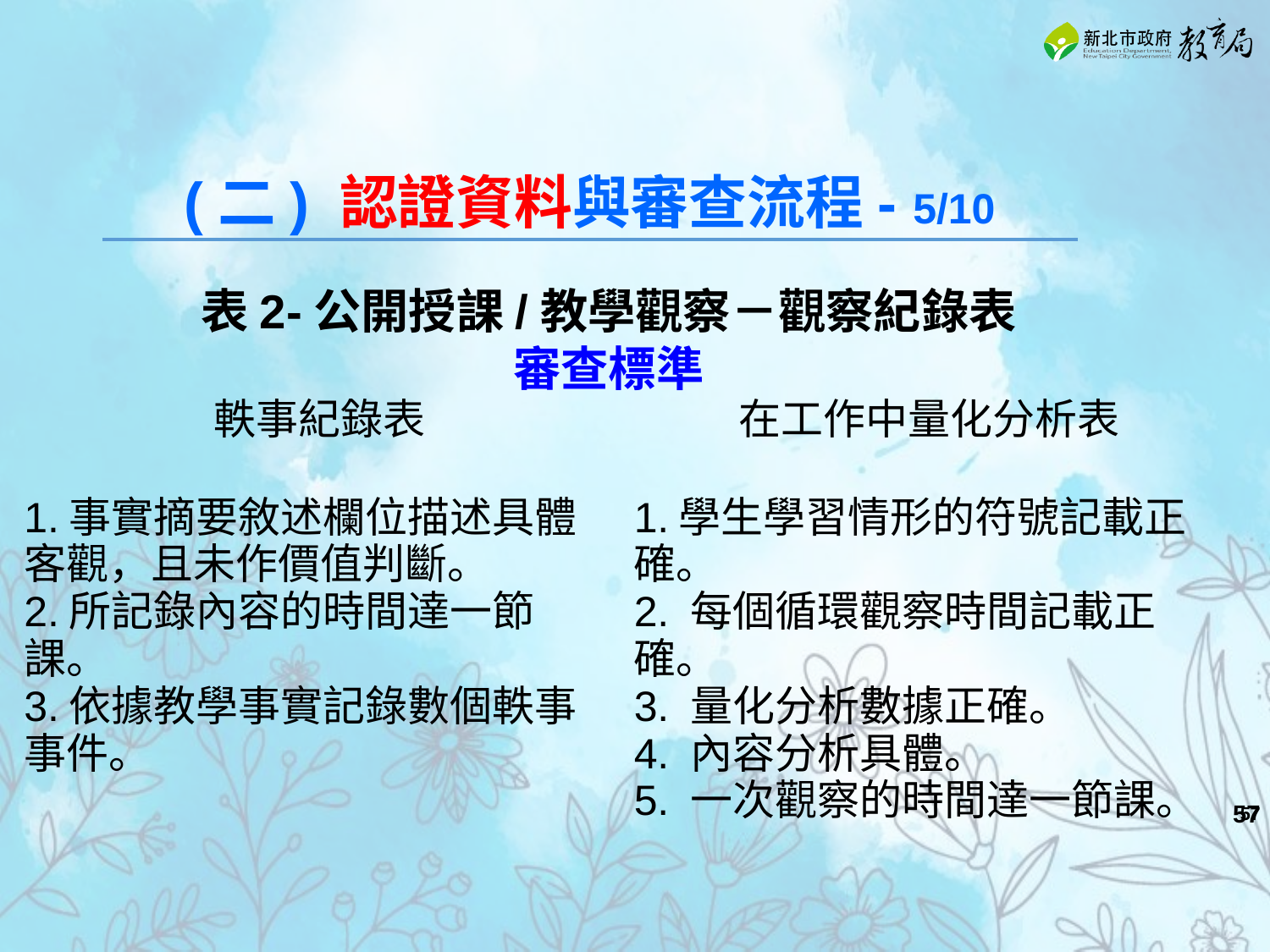

(二) 認證資料與審查流程- 5/10
表2-公開授課/教學觀察－觀察紀錄表
審查標準
| 軼事紀錄表 | 在工作中量化分析表 |
| --- | --- |
| 1.事實摘要敘述欄位描述具體客觀，且未作價值判斷。 2.所記錄內容的時間達一節課。 3.依據教學事實記錄數個軼事事件。 | 1.學生學習情形的符號記載正確。 2. 每個循環觀察時間記載正確。 3. 量化分析數據正確。 4. 內容分析具體。 5. 一次觀察的時間達一節課。 |
57
57